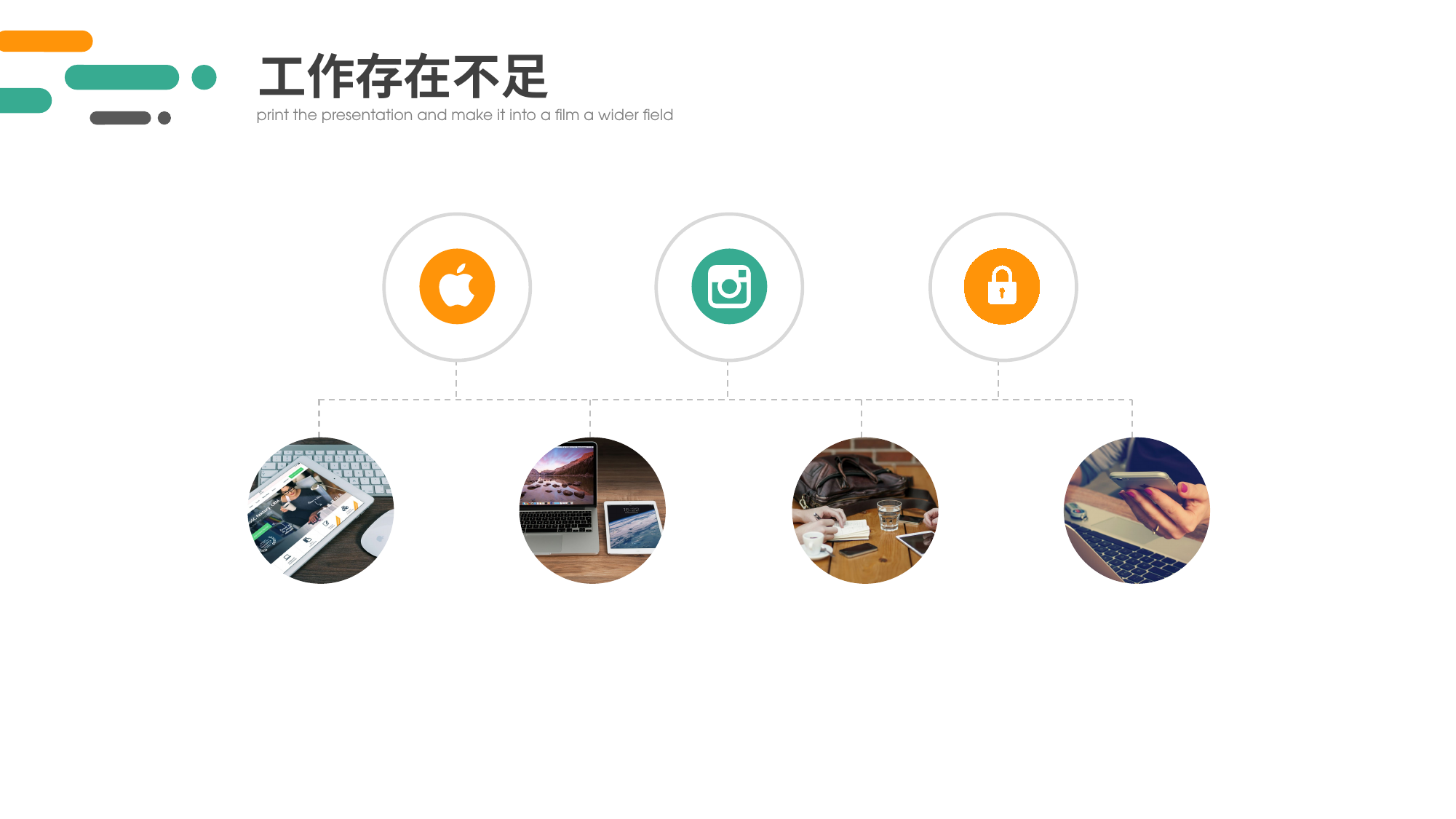

工作存在不足
print the presentation and make it into a film a wider field